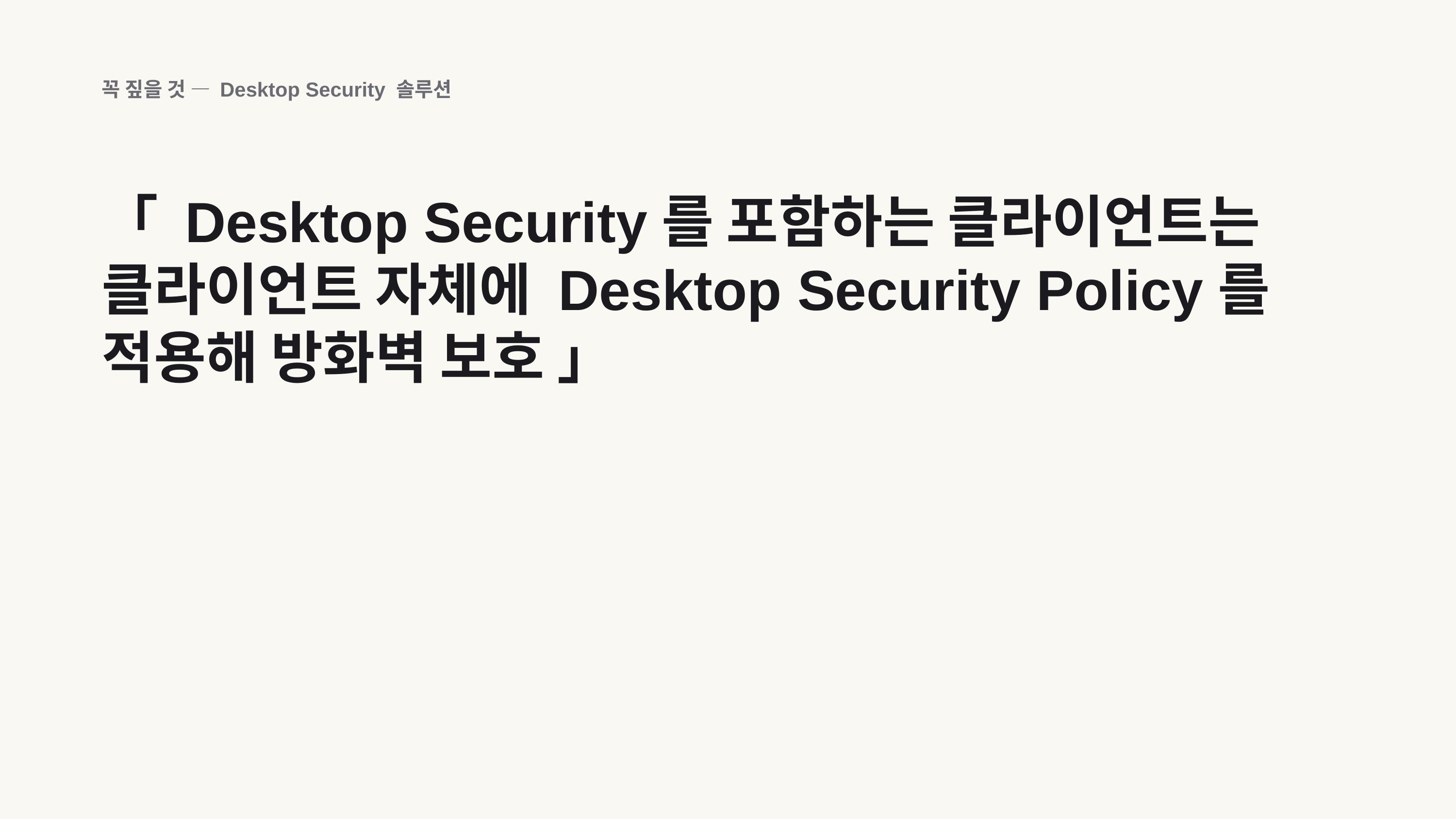

꼭 짚을 것 — Desktop Security 솔루션
「 Desktop Security를 포함하는 클라이언트는 클라이언트 자체에 Desktop Security Policy를 적용해 방화벽 보호 」